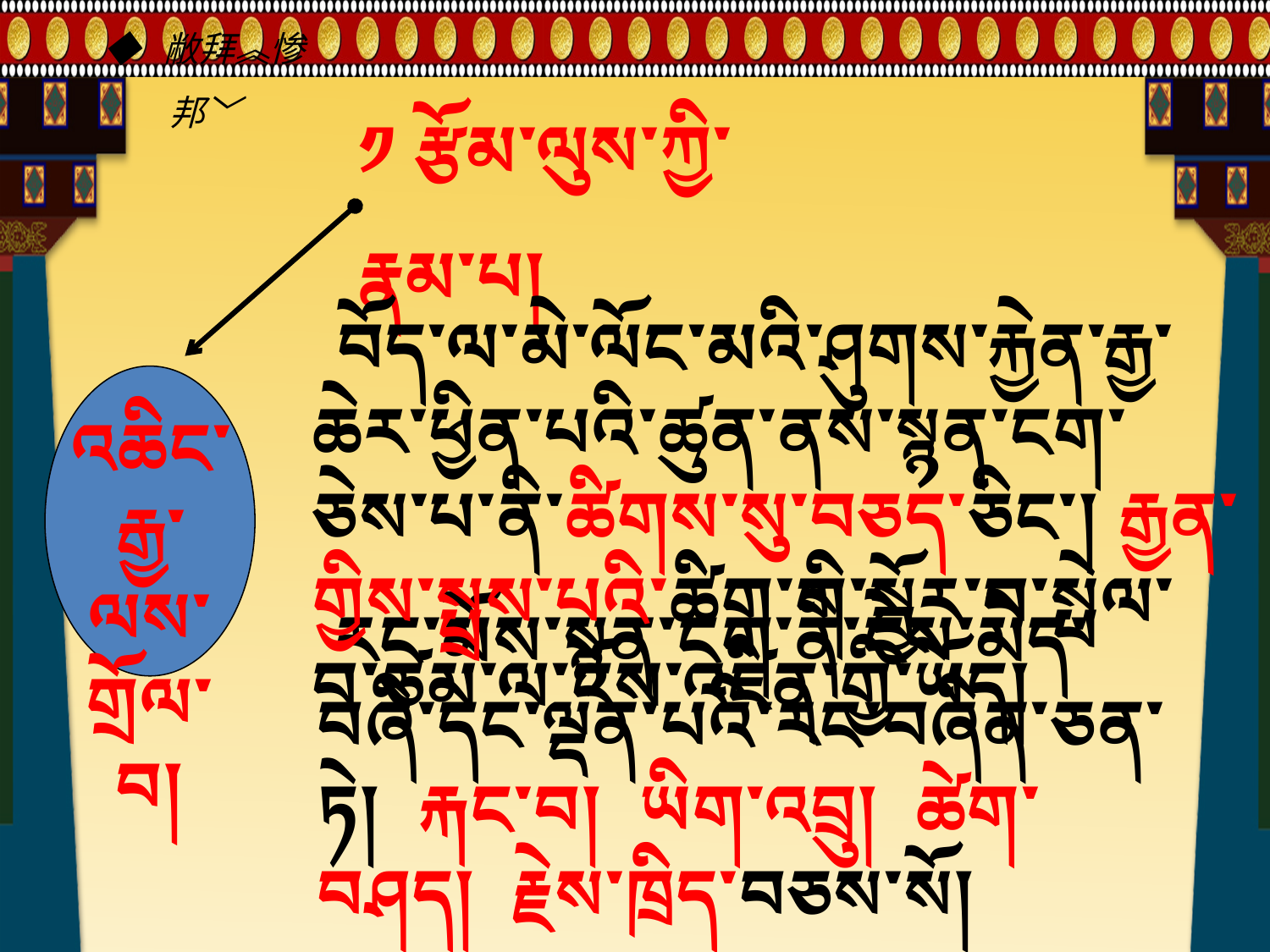

◆  敝拜︽惨邦﹀
༡ རྩོམ་ལུས་ཀྱི་རྣམ་པ།

   བོད་ལ་མེ་ལོང་མའི་ཤུགས་རྐྱེན་རྒྱ་ཆེར་ཕྱིན་པའི་ཚུན་ནས་སྙན་ངག་ཅེས་པ་ནི་ཚིགས་སུ་བཅད་ཅིང་། རྒྱན་གྱིས་སྤྲས་པའི་ཚིག་གི་སྦྱོར་བ་སྤེལ་བ་ཙམ་ལ་ངོས་འཛིན་གྱི་ཡོད།

འཆིང་རྒྱ་ལས་གྲོལ་བ།
  རང་མོས་སྙན་ངག་ནི་ངེས་མེད་བཞི་དང་ལྡན་པའི་རང་བཞིན་ཅན་ཏེ།  རྐང་བ།  ཡིག་འབྲུ།  ཚེག་བཤད།  རྗེས་ཁྲིད་བཅས་སོ།